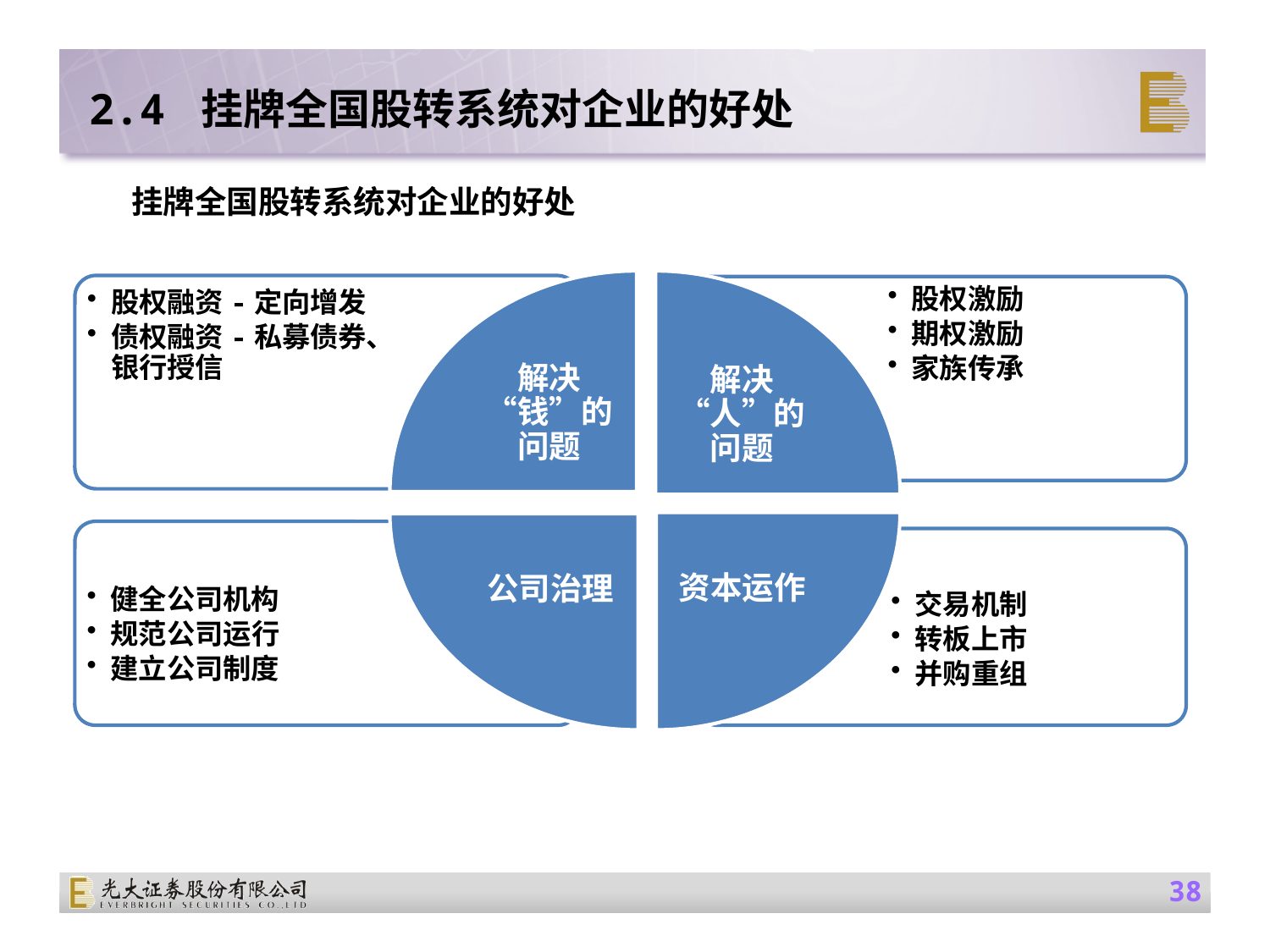

2.4 挂牌全国股转系统对企业的好处
挂牌全国股转系统对企业的好处

解决“钱”的问题

解决“人”的问题

股权融资-定向增发
债权融资-私募债券、银行授信

股权激励
期权激励
家族传承

资本运作

公司治理

健全公司机构
规范公司运行
建立公司制度

交易机制
转板上市
并购重组

38